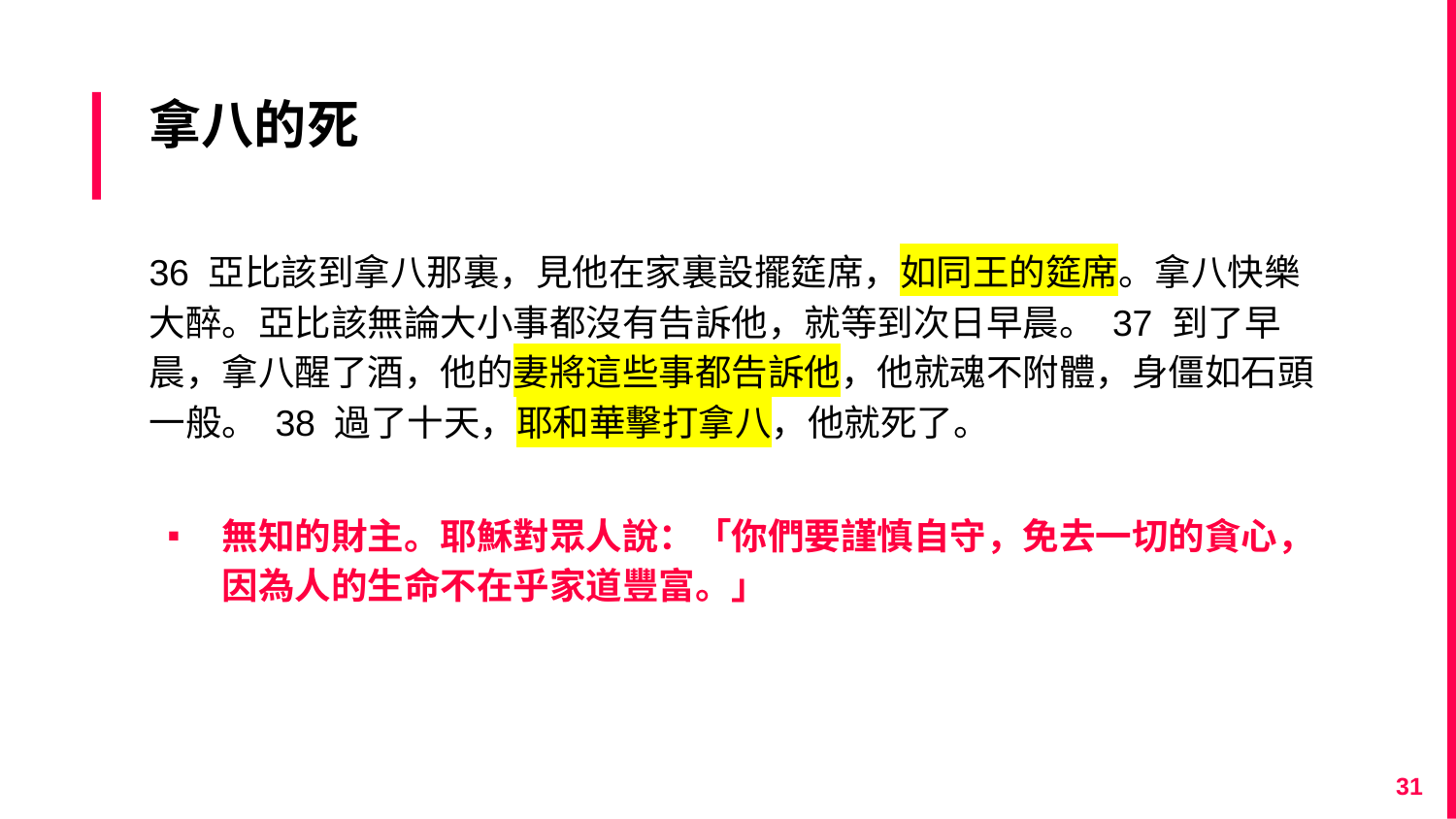

# 拿八的死
36 亞比該到拿八那裏，見他在家裏設擺筵席，如同王的筵席。拿八快樂大醉。亞比該無論大小事都沒有告訴他，就等到次日早晨。 37 到了早晨，拿八醒了酒，他的妻將這些事都告訴他，他就魂不附體，身僵如石頭一般。 38 過了十天，耶和華擊打拿八，他就死了。

無知的財主。耶穌對眾人說：「你們要謹慎自守，免去一切的貪心，因為人的生命不在乎家道豐富。」

31